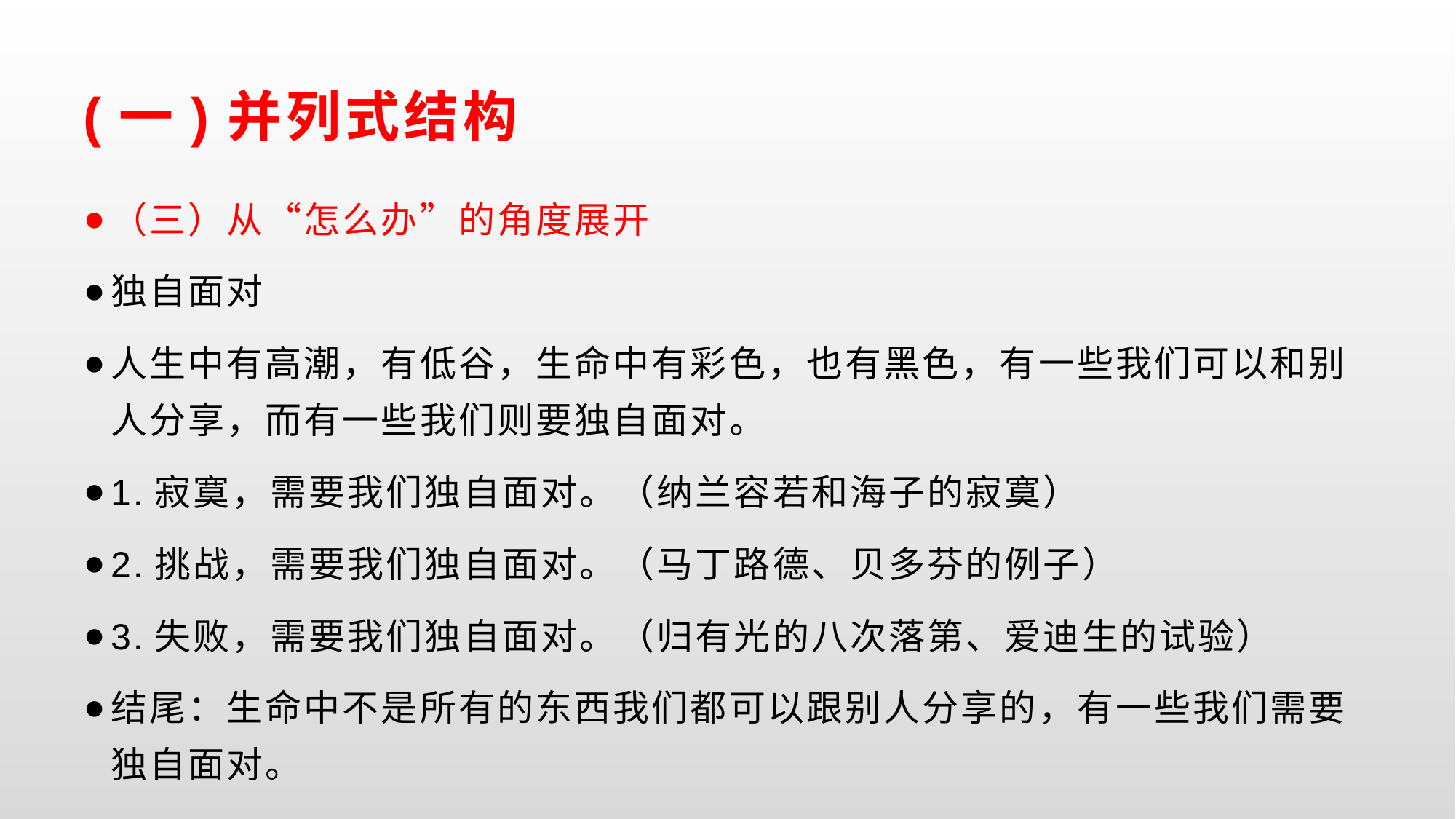

# (一)并列式结构
（三）从“怎么办”的角度展开
独自面对
人生中有高潮，有低谷，生命中有彩色，也有黑色，有一些我们可以和别人分享，而有一些我们则要独自面对。
1.寂寞，需要我们独自面对。（纳兰容若和海子的寂寞）
2.挑战，需要我们独自面对。（马丁路德、贝多芬的例子）
3.失败，需要我们独自面对。（归有光的八次落第、爱迪生的试验）
结尾：生命中不是所有的东西我们都可以跟别人分享的，有一些我们需要独自面对。